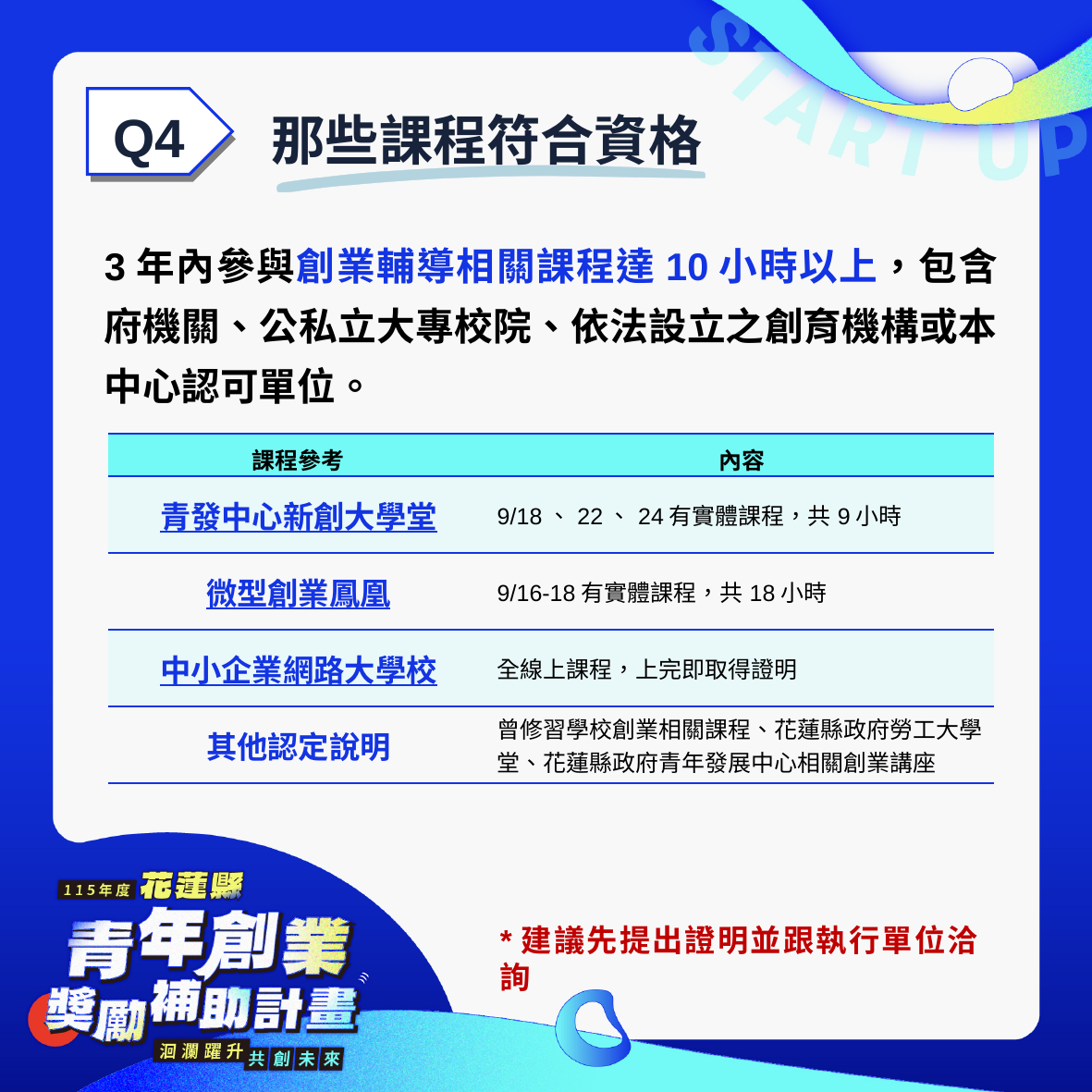

那些課程符合資格
Q4

3年內參與創業輔導相關課程達10小時以上，包含府機關、公私立大專校院、依法設立之創育機構或本中心認可單位。
| 課程參考 | 內容 |
| --- | --- |
| 青發中心新創大學堂 | 9/18、22、24有實體課程，共9小時 |
| 微型創業鳳凰 | 9/16-18有實體課程，共18小時 |
| 中小企業網路大學校 | 全線上課程，上完即取得證明 |
| 其他認定說明 | 曾修習學校創業相關課程、花蓮縣政府勞工大學堂、花蓮縣政府青年發展中心相關創業講座 |
*建議先提出證明並跟執行單位洽詢